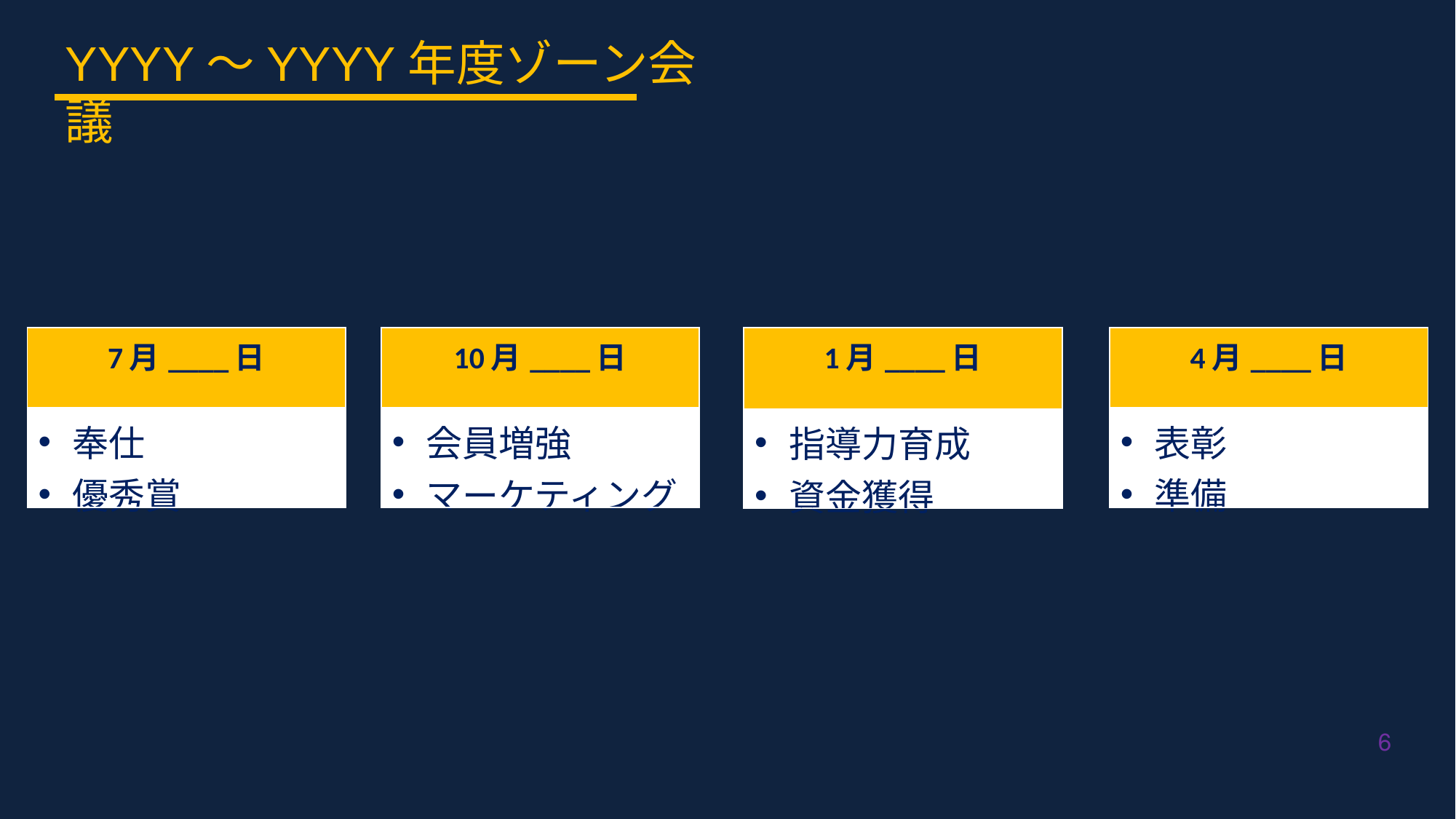

YYYY～YYYY年度ゾーン会議
| 7月\_\_\_\_日 |
| --- |
| 奉仕 優秀賞 |
| 10月\_\_\_\_日 |
| --- |
| 会員増強 マーケティング |
| 1月\_\_\_\_日 |
| --- |
| 指導力育成 資金獲得 |
| 4月\_\_\_\_日 |
| --- |
| 表彰 準備 |